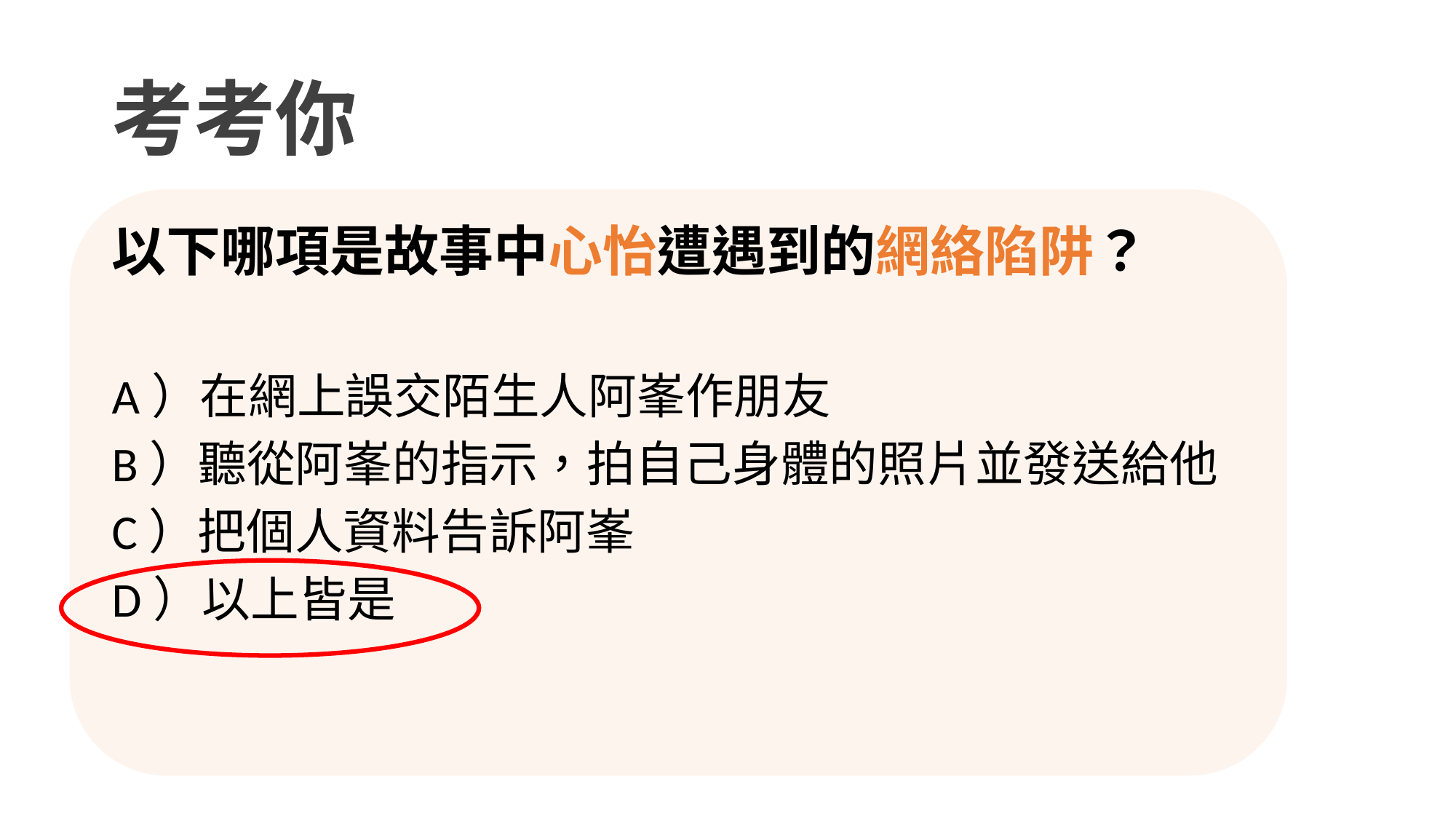

# 考考你

以下哪項是故事中心怡遭遇到的網絡陷阱？

A）在網上誤交陌生人阿峯作朋友
B）聽從阿峯的指示，拍自己身體的照片並發送給他
C）把個人資料告訴阿峯
D）以上皆是